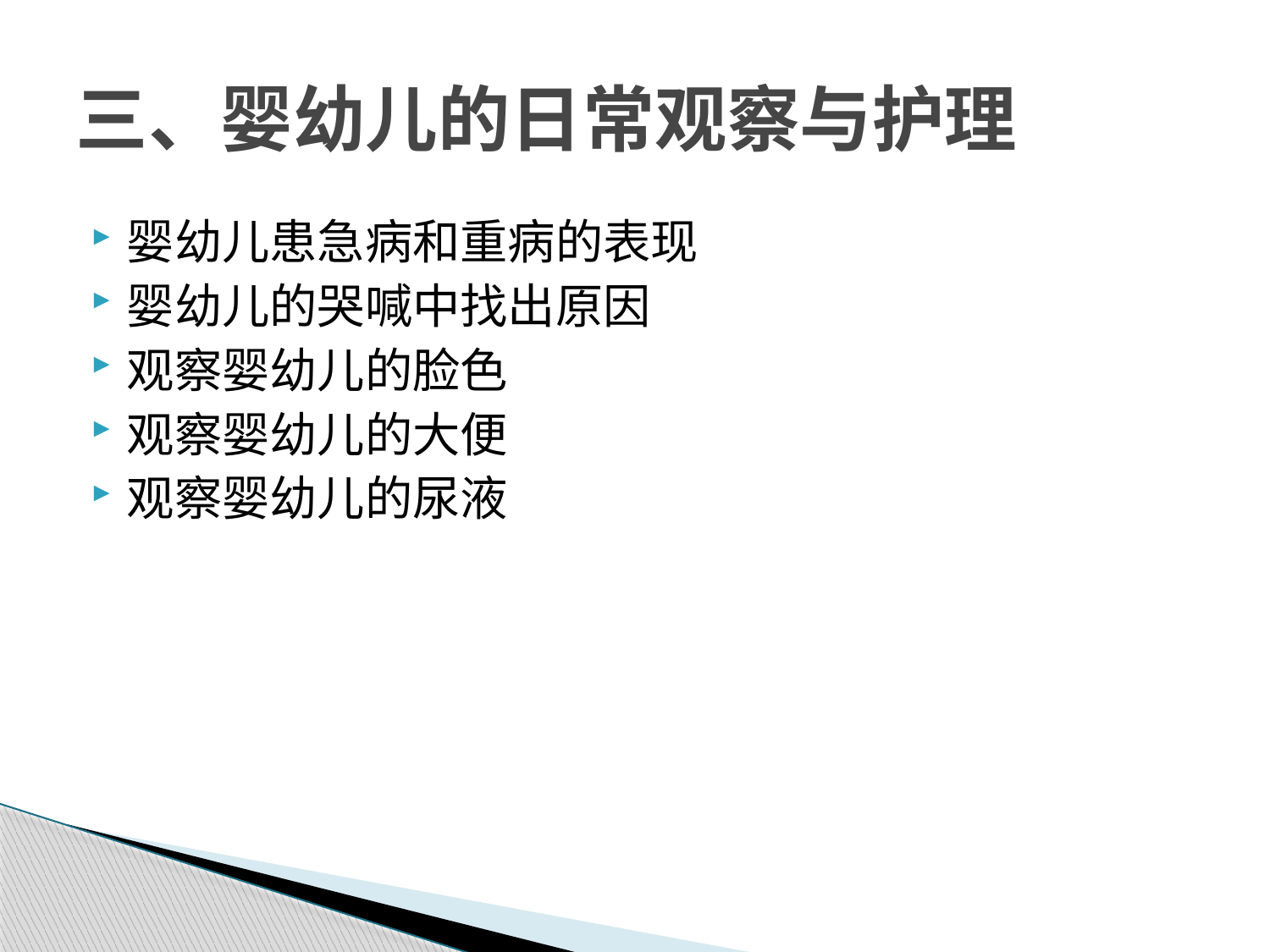

# 三、婴幼儿的日常观察与护理
婴幼儿患急病和重病的表现
婴幼儿的哭喊中找出原因
观察婴幼儿的脸色
观察婴幼儿的大便
观察婴幼儿的尿液